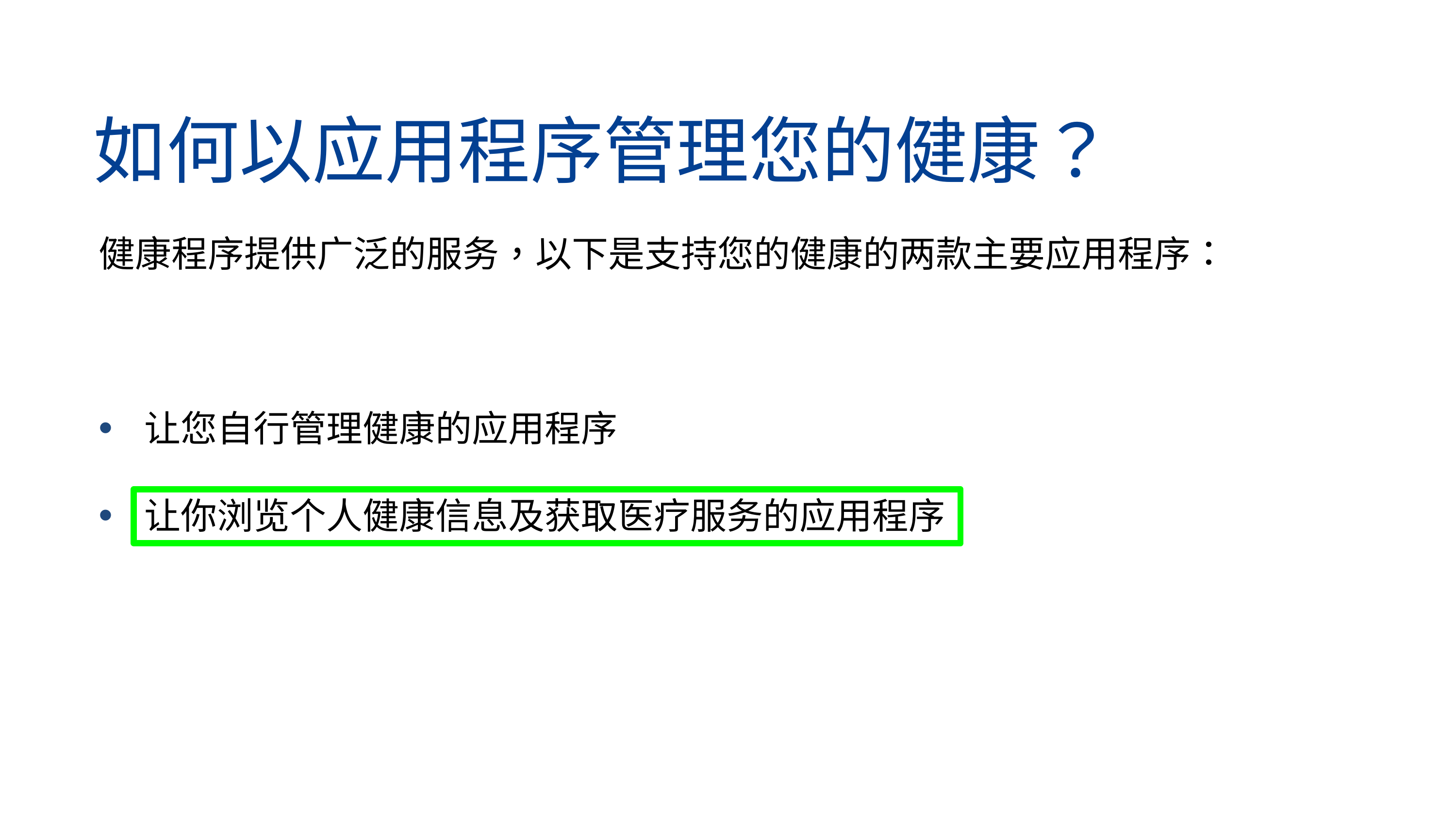

如何以应用程序管理您的健康？
健康程序提供广泛的服务，以下是支持您的健康的两款主要应用程序：

让您自行管理健康的应用程序

让你浏览个人健康信息及获取医疗服务的应用程序